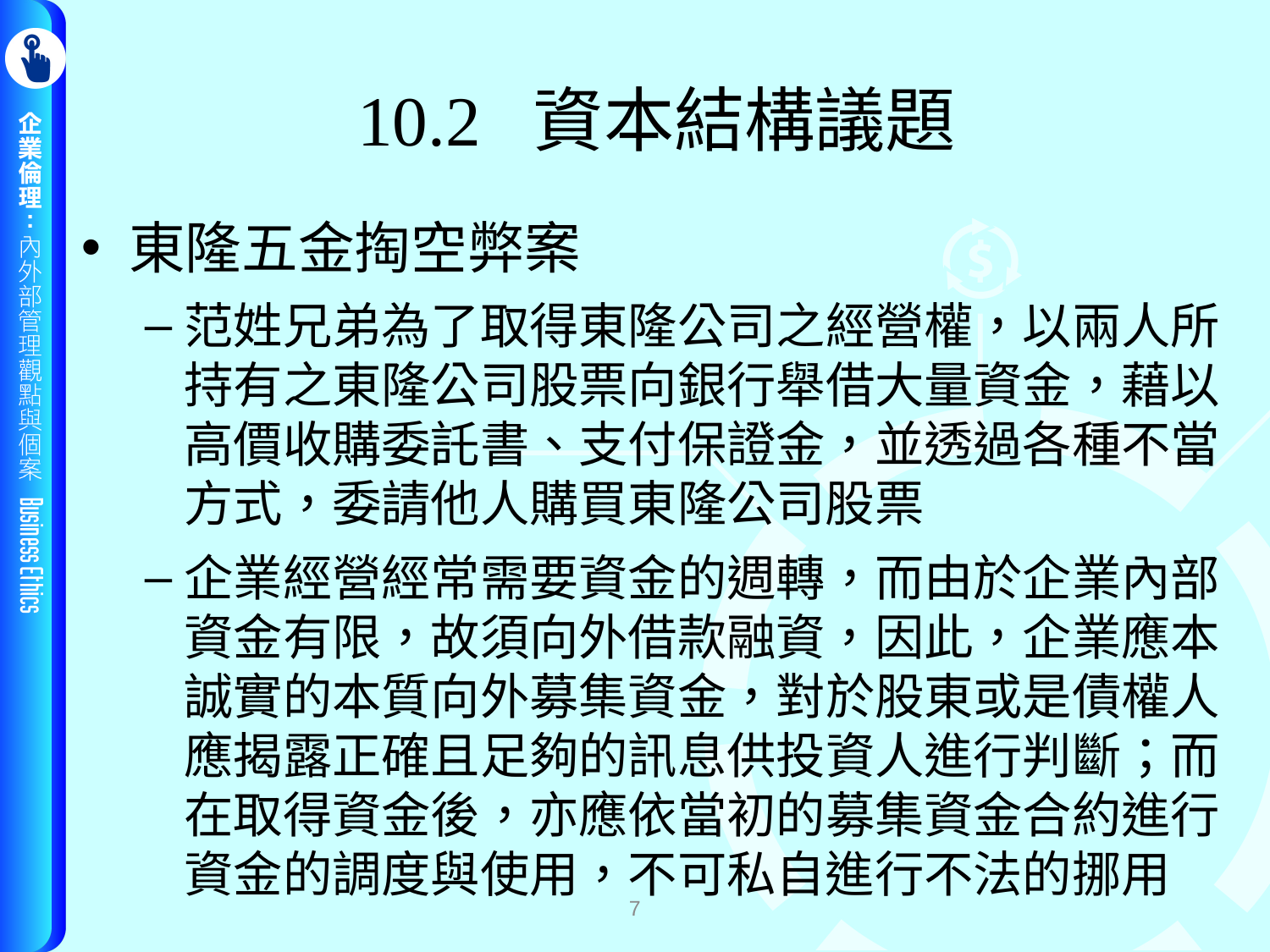

# 10.2  資本結構議題
東隆五金掏空弊案
范姓兄弟為了取得東隆公司之經營權，以兩人所持有之東隆公司股票向銀行舉借大量資金，藉以高價收購委託書、支付保證金，並透過各種不當方式，委請他人購買東隆公司股票
企業經營經常需要資金的週轉，而由於企業內部資金有限，故須向外借款融資，因此，企業應本誠實的本質向外募集資金，對於股東或是債權人應揭露正確且足夠的訊息供投資人進行判斷；而在取得資金後，亦應依當初的募集資金合約進行資金的調度與使用，不可私自進行不法的挪用
7